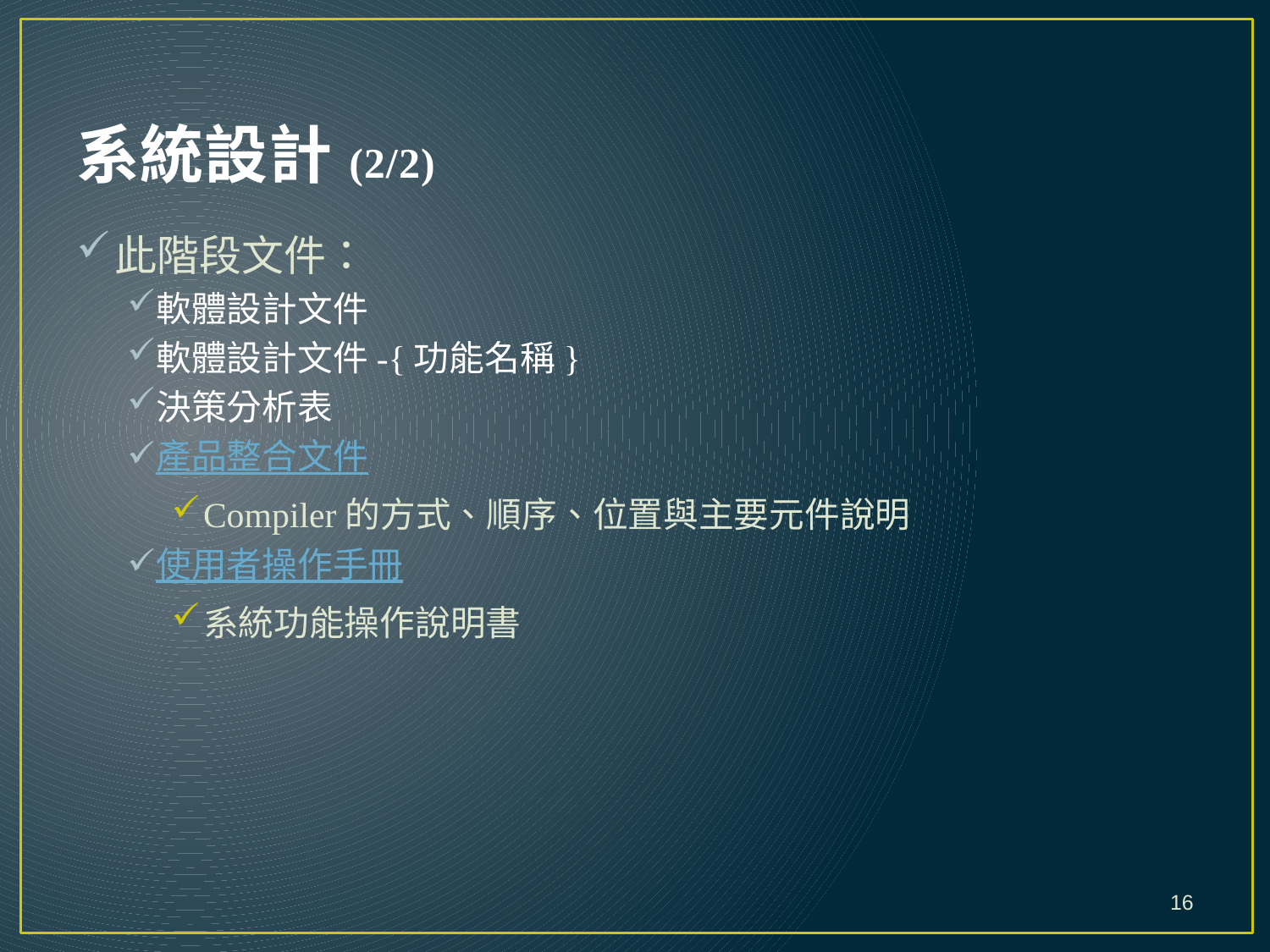

# 系統設計(2/2)
此階段文件：
軟體設計文件
軟體設計文件-{功能名稱}
決策分析表
產品整合文件
Compiler的方式、順序、位置與主要元件說明
使用者操作手冊
系統功能操作說明書
16